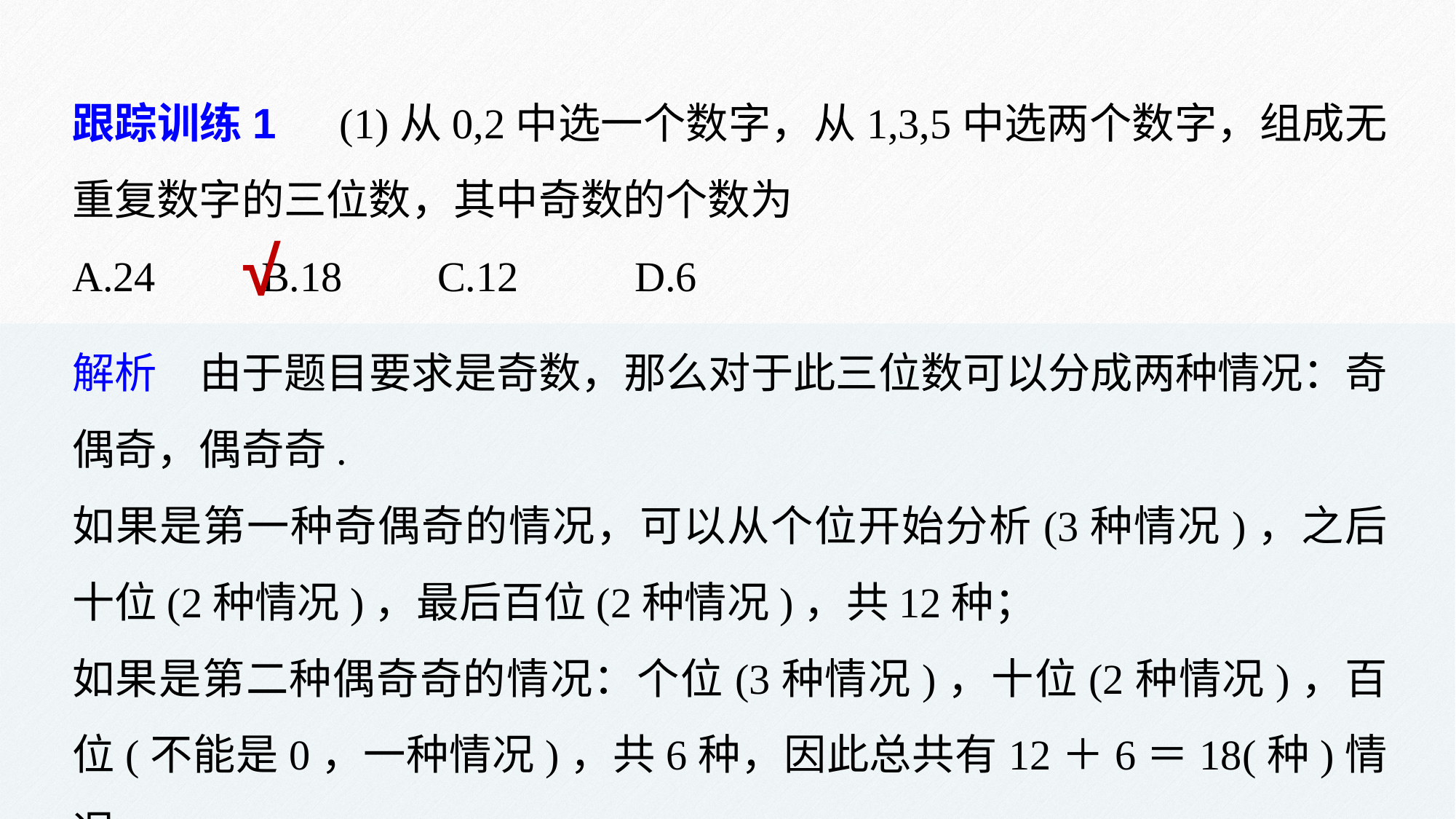

跟踪训练1　(1)从0,2中选一个数字，从1,3,5中选两个数字，组成无重复数字的三位数，其中奇数的个数为
A.24          B.18         C.12           D.6
√
解析　由于题目要求是奇数，那么对于此三位数可以分成两种情况：奇偶奇，偶奇奇.
如果是第一种奇偶奇的情况，可以从个位开始分析(3种情况)，之后十位(2种情况)，最后百位(2种情况)，共12种；
如果是第二种偶奇奇的情况：个位(3种情况)，十位(2种情况)，百位(不能是0，一种情况)，共6种，因此总共有12＋6＝18(种)情况.